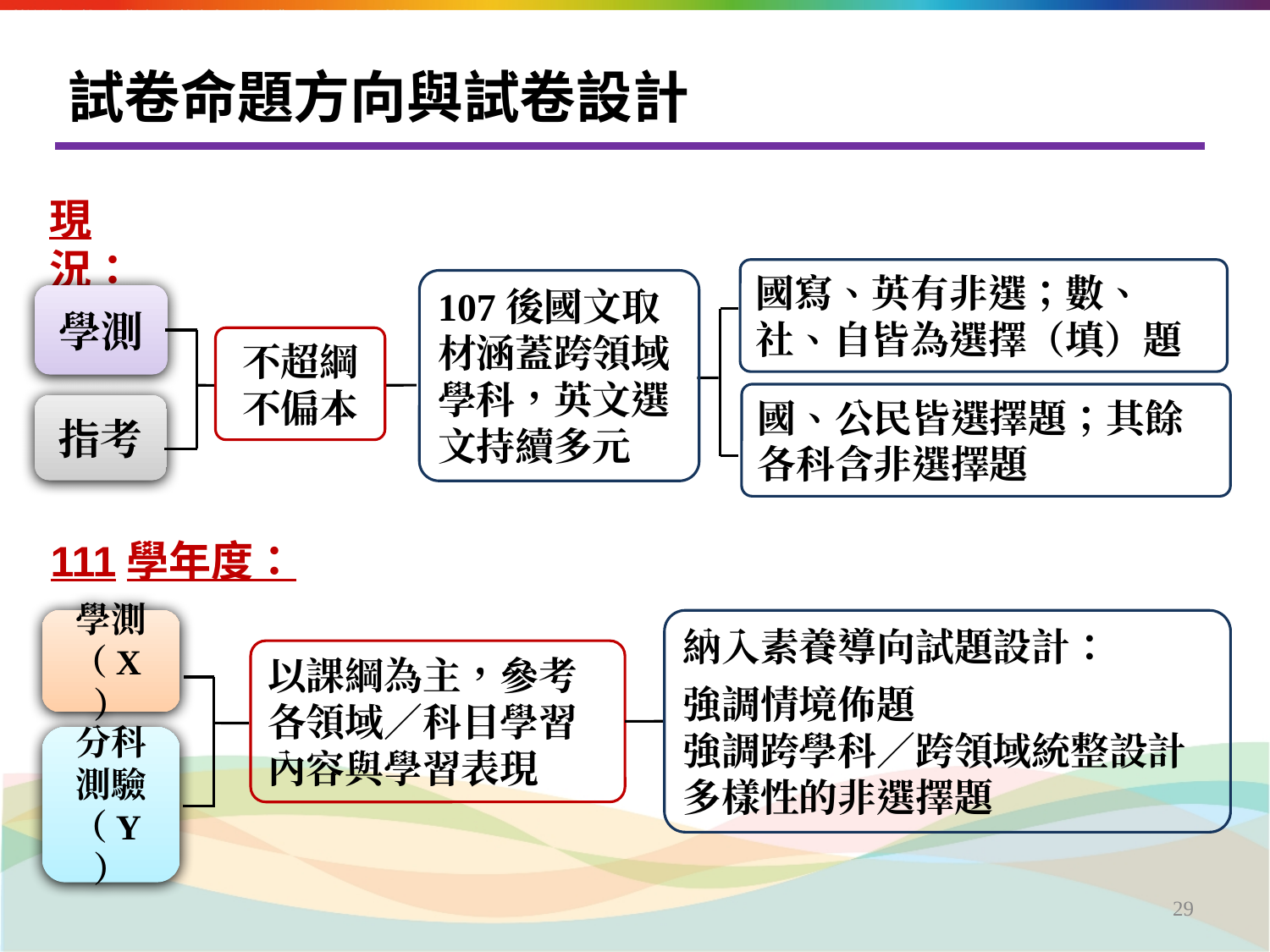

# 試卷命題方向與試卷設計
現況：
國寫、英有非選；數、社、自皆為選擇（填）題
107後國文取材涵蓋跨領域學科，英文選文持續多元
學測
指考
不超綱
不偏本
國、公民皆選擇題；其餘各科含非選擇題
111學年度：
學測（X）
納入素養導向試題設計：
強調情境佈題
強調跨學科／跨領域統整設計
多樣性的非選擇題
以課綱為主，參考各領域／科目學習內容與學習表現
分科測驗（Y）
29